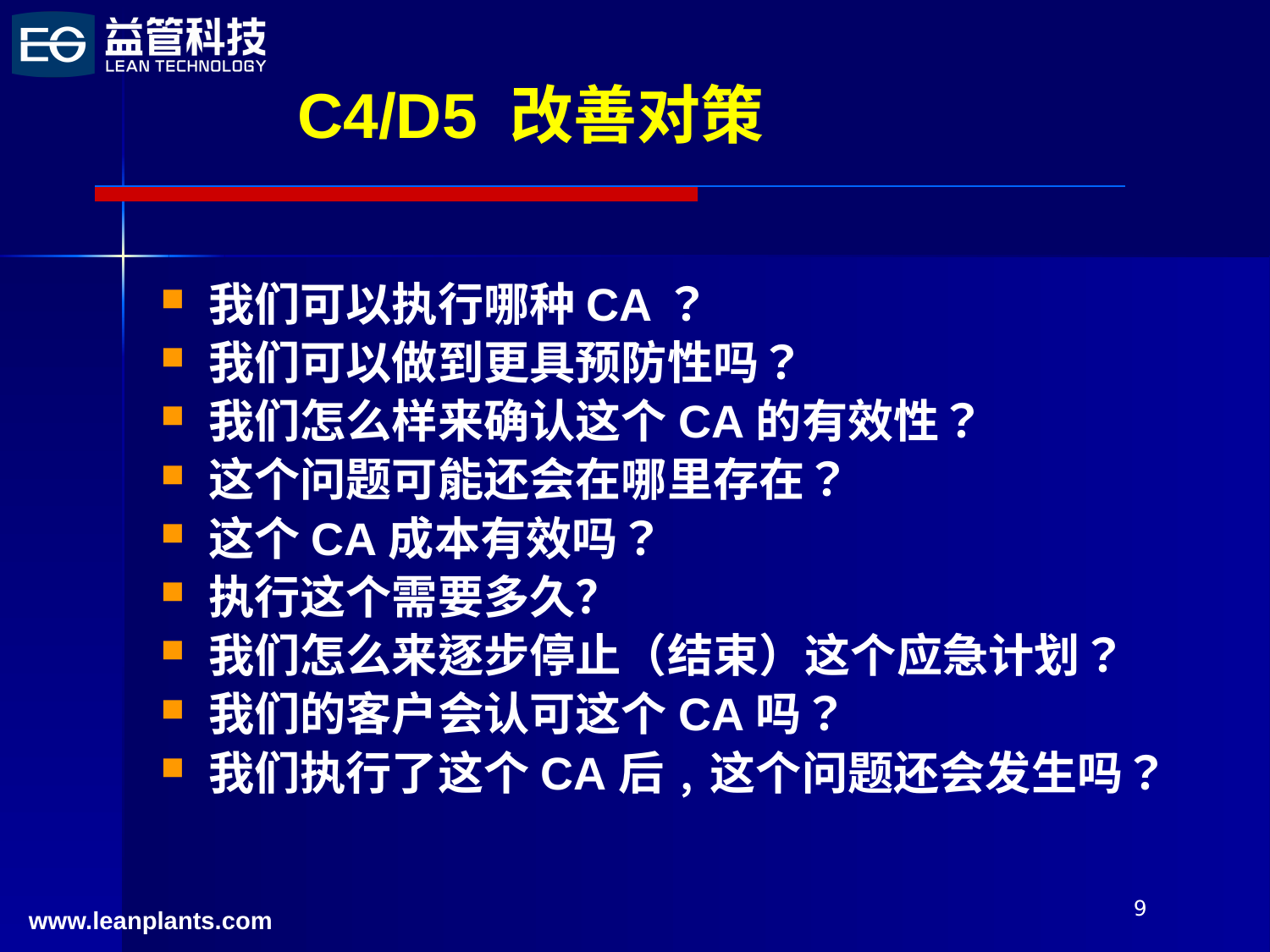

# C4/D5 改善对策
我们可以执行哪种CA？
我们可以做到更具预防性吗？
我们怎么样来确认这个CA的有效性？
这个问题可能还会在哪里存在？
这个CA成本有效吗？
执行这个需要多久？
我们怎么来逐步停止（结束）这个应急计划？
我们的客户会认可这个CA吗？
我们执行了这个CA后﹐这个问题还会发生吗？

9